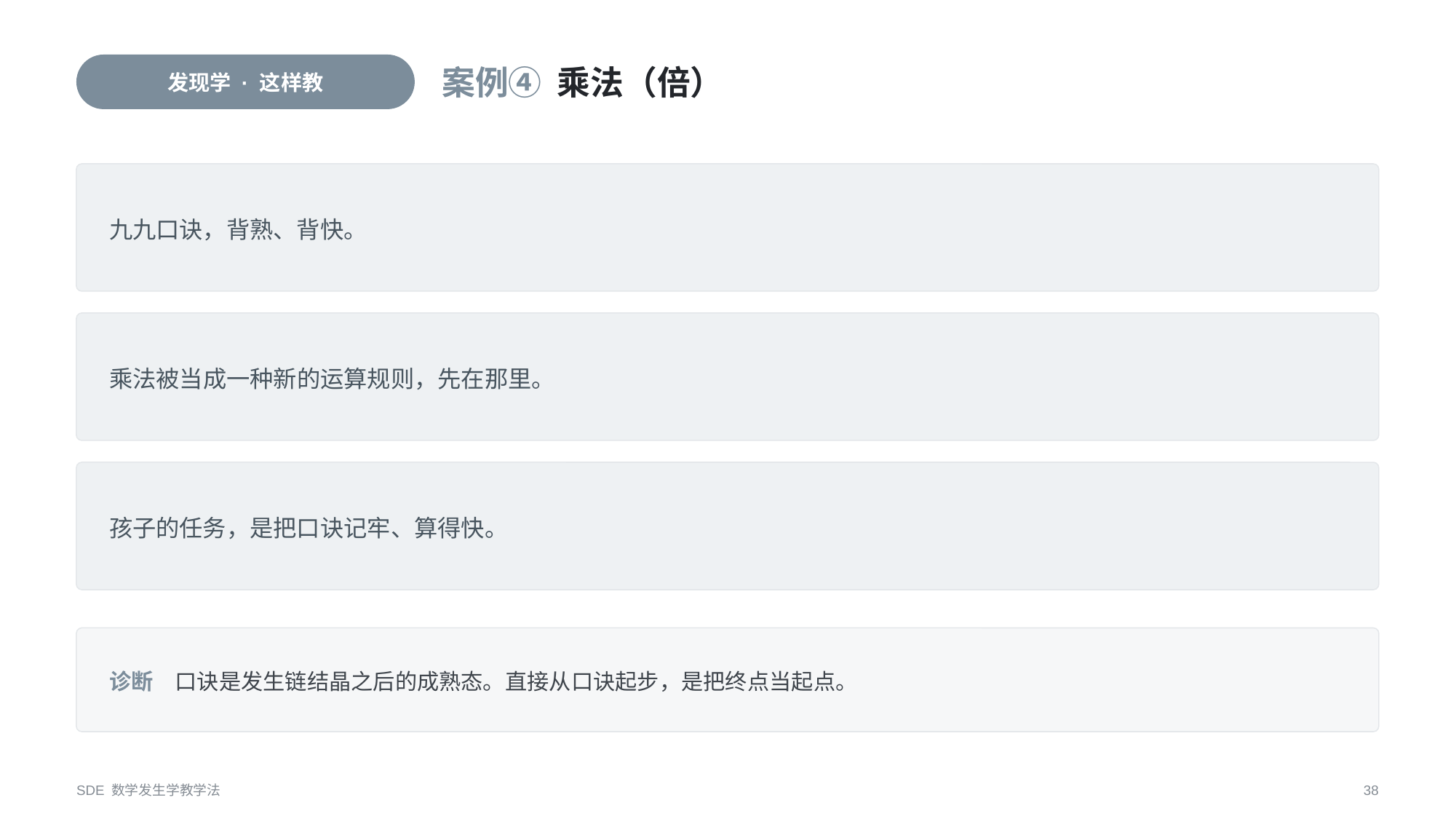

发现学 · 这样教
案例④  乘法（倍）

九九口诀，背熟、背快。

乘法被当成一种新的运算规则，先在那里。

孩子的任务，是把口诀记牢、算得快。

诊断　口诀是发生链结晶之后的成熟态。直接从口诀起步，是把终点当起点。
SDE 数学发生学教学法
38